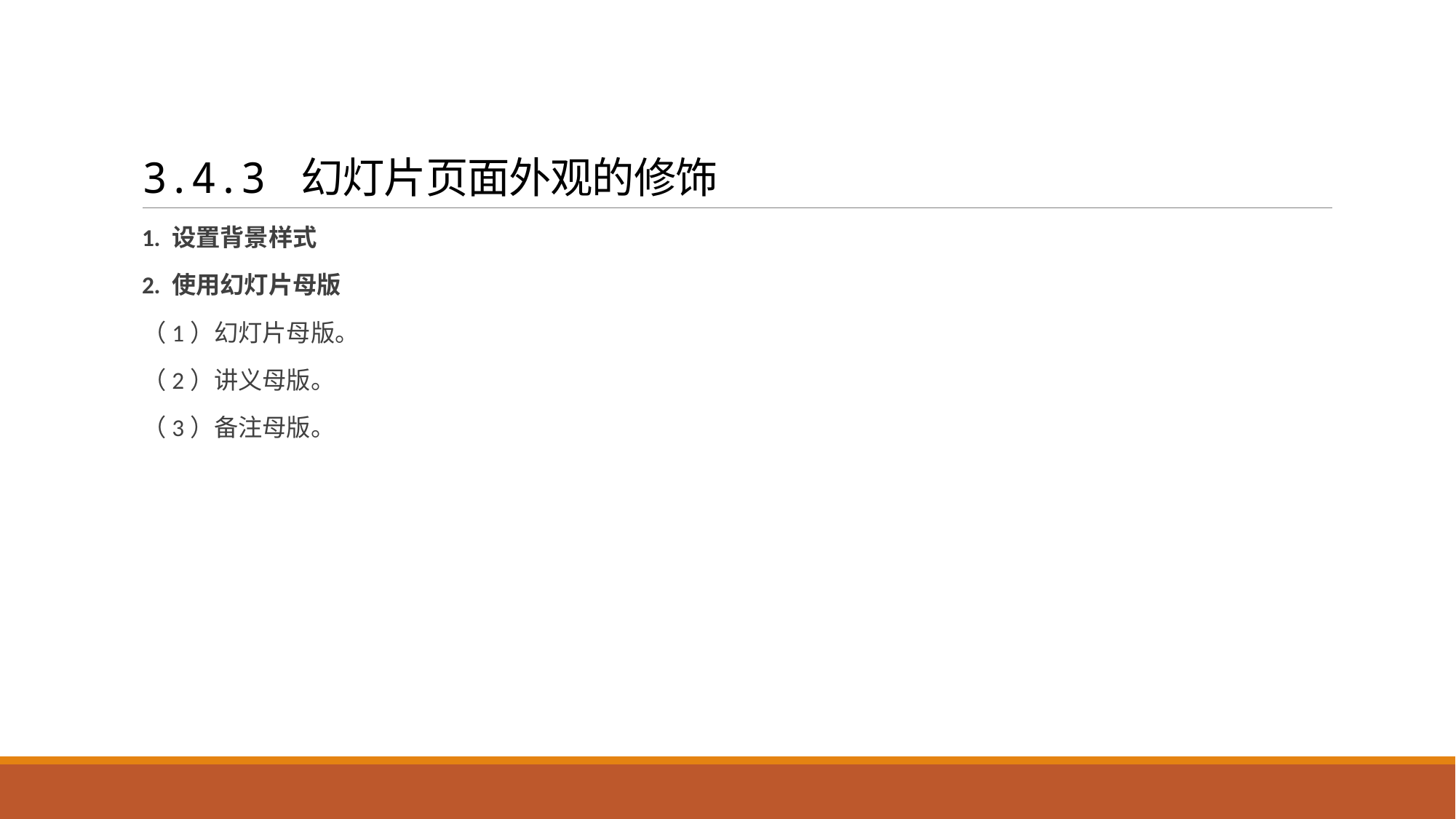

# 3.4.3 幻灯片页面外观的修饰
1. 设置背景样式
2. 使用幻灯片母版
（1）幻灯片母版。
（2）讲义母版。
（3）备注母版。